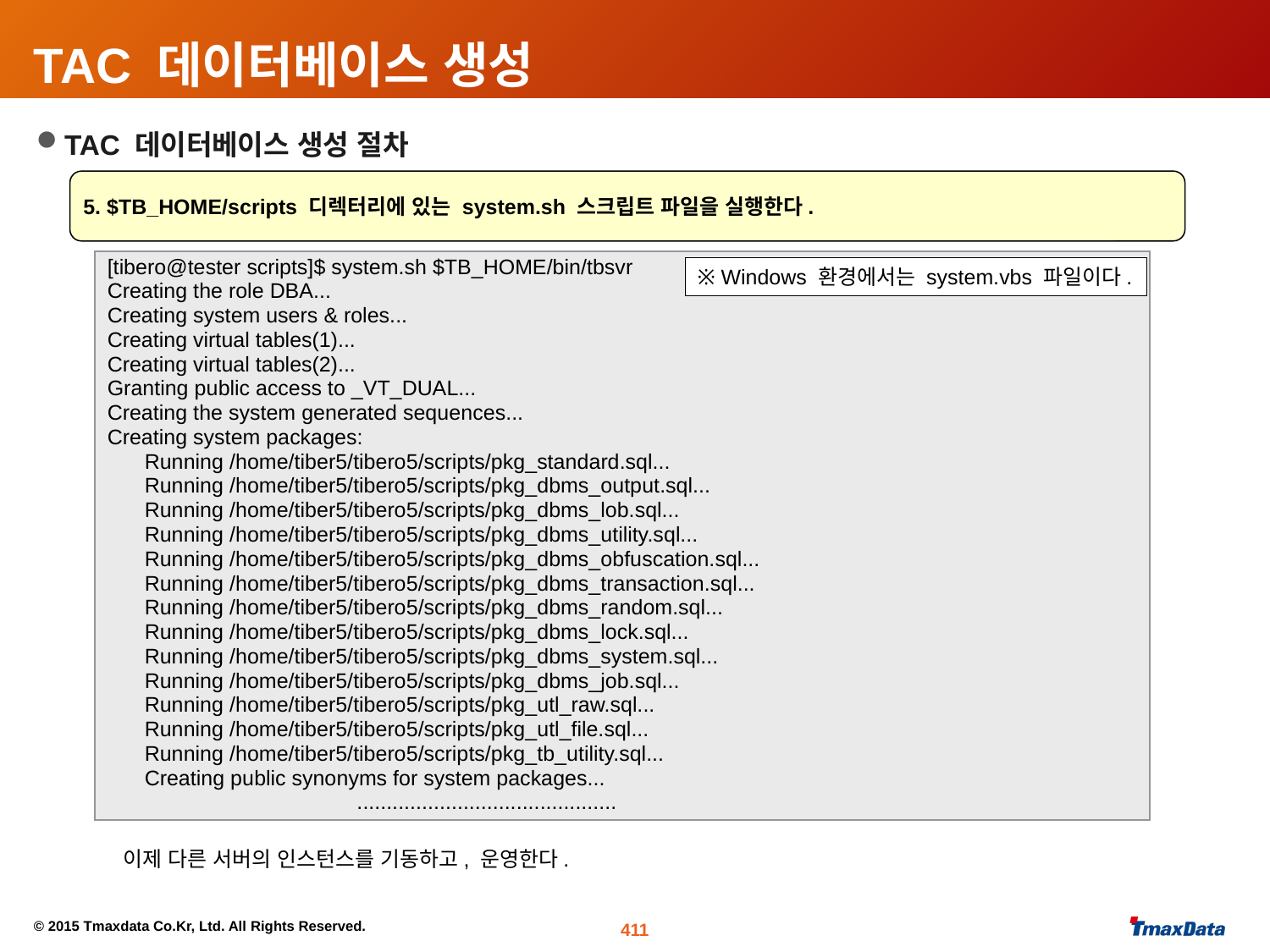

# TAC 데이터베이스 생성
TAC 데이터베이스 생성 절차

5. $TB_HOME/scripts 디렉터리에 있는 system.sh 스크립트 파일을 실행한다.
[tibero@tester scripts]$ system.sh $TB_HOME/bin/tbsvr
Creating the role DBA...
Creating system users & roles...
Creating virtual tables(1)...
Creating virtual tables(2)...
Granting public access to _VT_DUAL...
Creating the system generated sequences...
Creating system packages:
Running /home/tiber5/tibero5/scripts/pkg_standard.sql...
Running /home/tiber5/tibero5/scripts/pkg_dbms_output.sql...
Running /home/tiber5/tibero5/scripts/pkg_dbms_lob.sql...
Running /home/tiber5/tibero5/scripts/pkg_dbms_utility.sql...
Running /home/tiber5/tibero5/scripts/pkg_dbms_obfuscation.sql...
Running /home/tiber5/tibero5/scripts/pkg_dbms_transaction.sql...
Running /home/tiber5/tibero5/scripts/pkg_dbms_random.sql...
Running /home/tiber5/tibero5/scripts/pkg_dbms_lock.sql...
Running /home/tiber5/tibero5/scripts/pkg_dbms_system.sql...
Running /home/tiber5/tibero5/scripts/pkg_dbms_job.sql...
Running /home/tiber5/tibero5/scripts/pkg_utl_raw.sql...
Running /home/tiber5/tibero5/scripts/pkg_utl_file.sql...
Running /home/tiber5/tibero5/scripts/pkg_tb_utility.sql...
Creating public synonyms for system packages...
............................................
※ Windows 환경에서는 system.vbs 파일이다.
이제 다른 서버의 인스턴스를 기동하고, 운영한다.